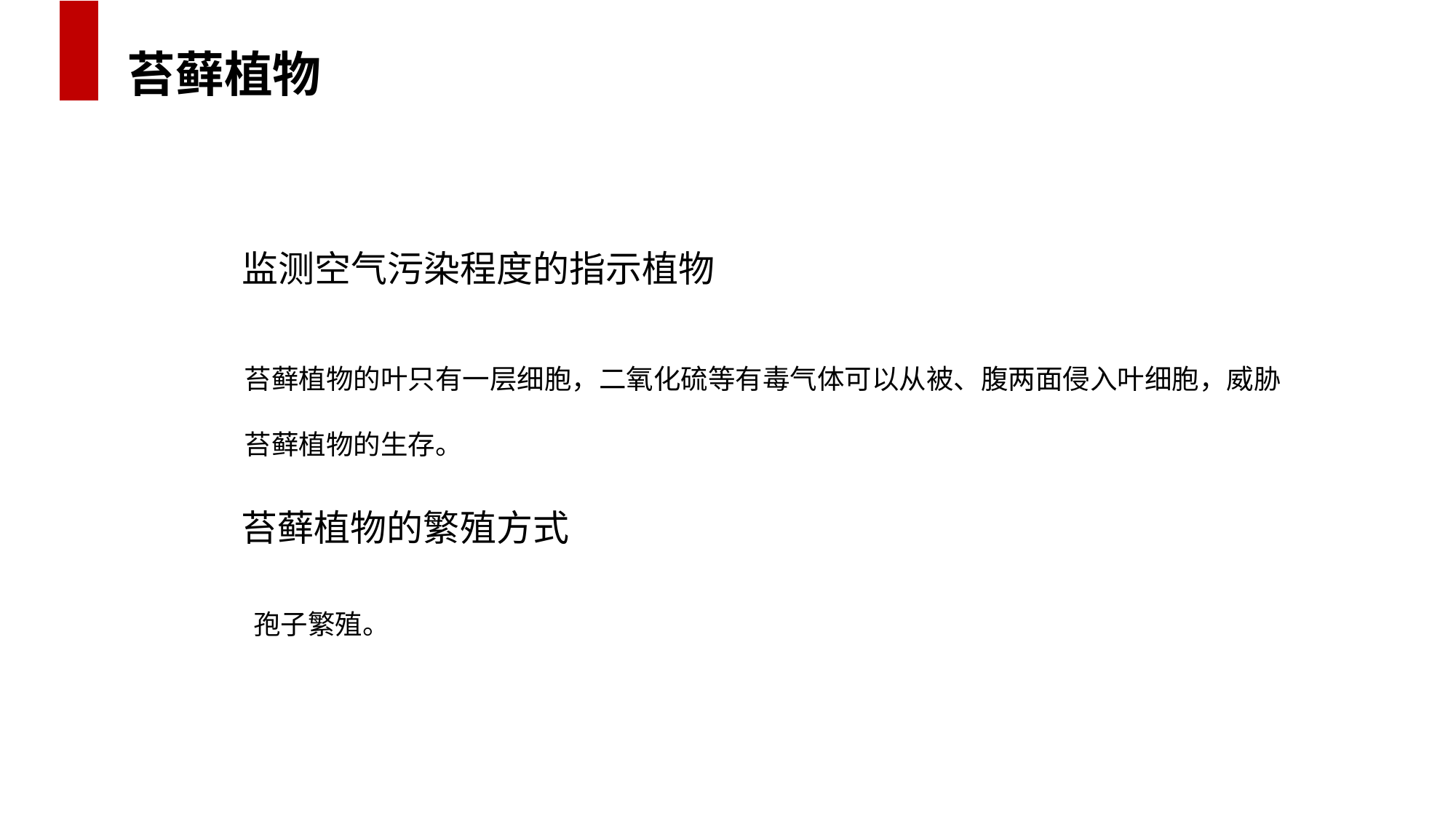

苔藓植物
监测空气污染程度的指示植物
苔藓植物的叶只有一层细胞，二氧化硫等有毒气体可以从被、腹两面侵入叶细胞，威胁苔藓植物的生存。
苔藓植物的繁殖方式
　　　孢子繁殖。